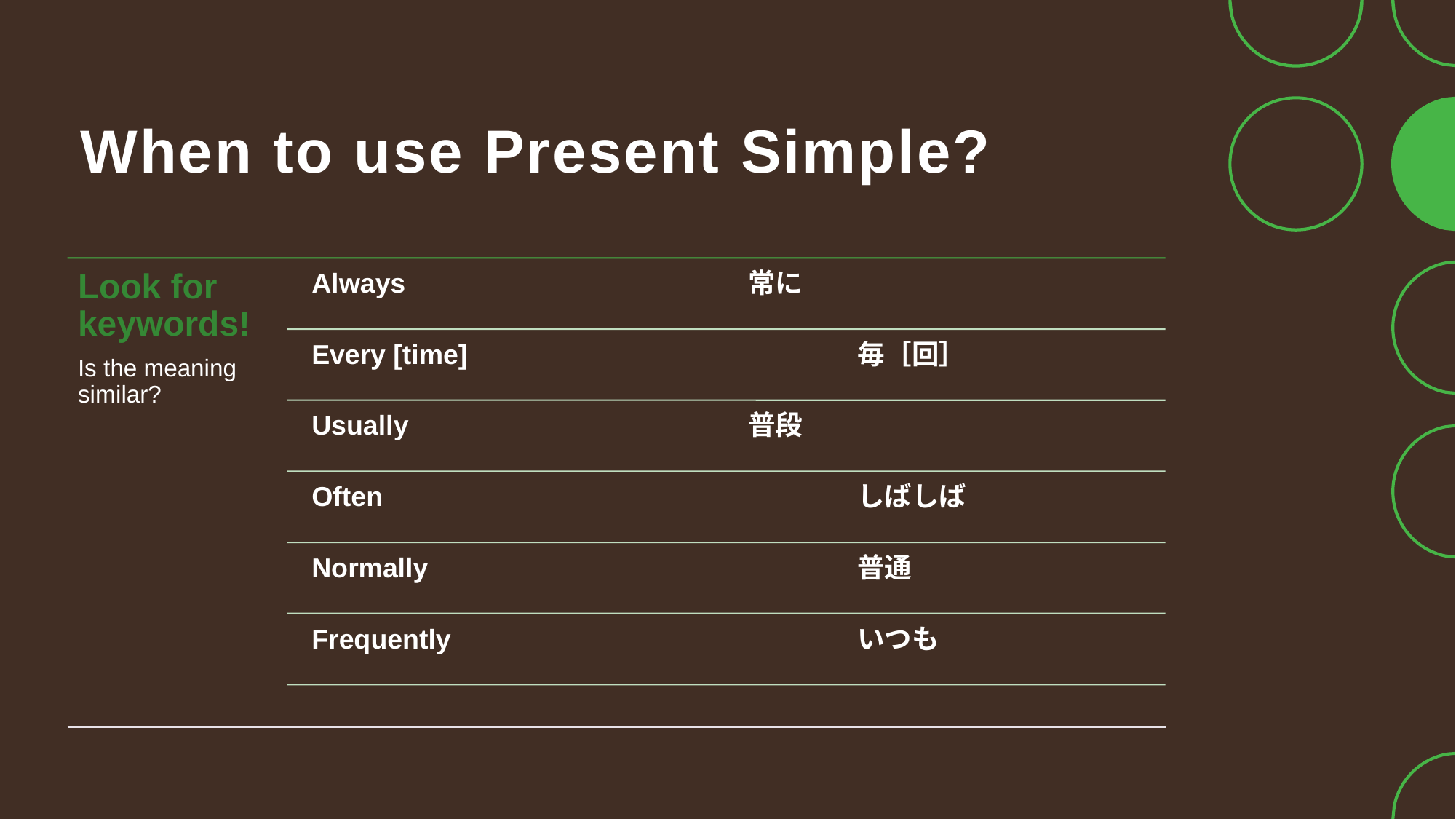

# When to use Present Simple?

Look for keywords!
Is the meaning similar?
Always				常に

Every [time]				毎［回］

Usually				普段

Often					しばしば

Normally				普通

Frequently				いつも